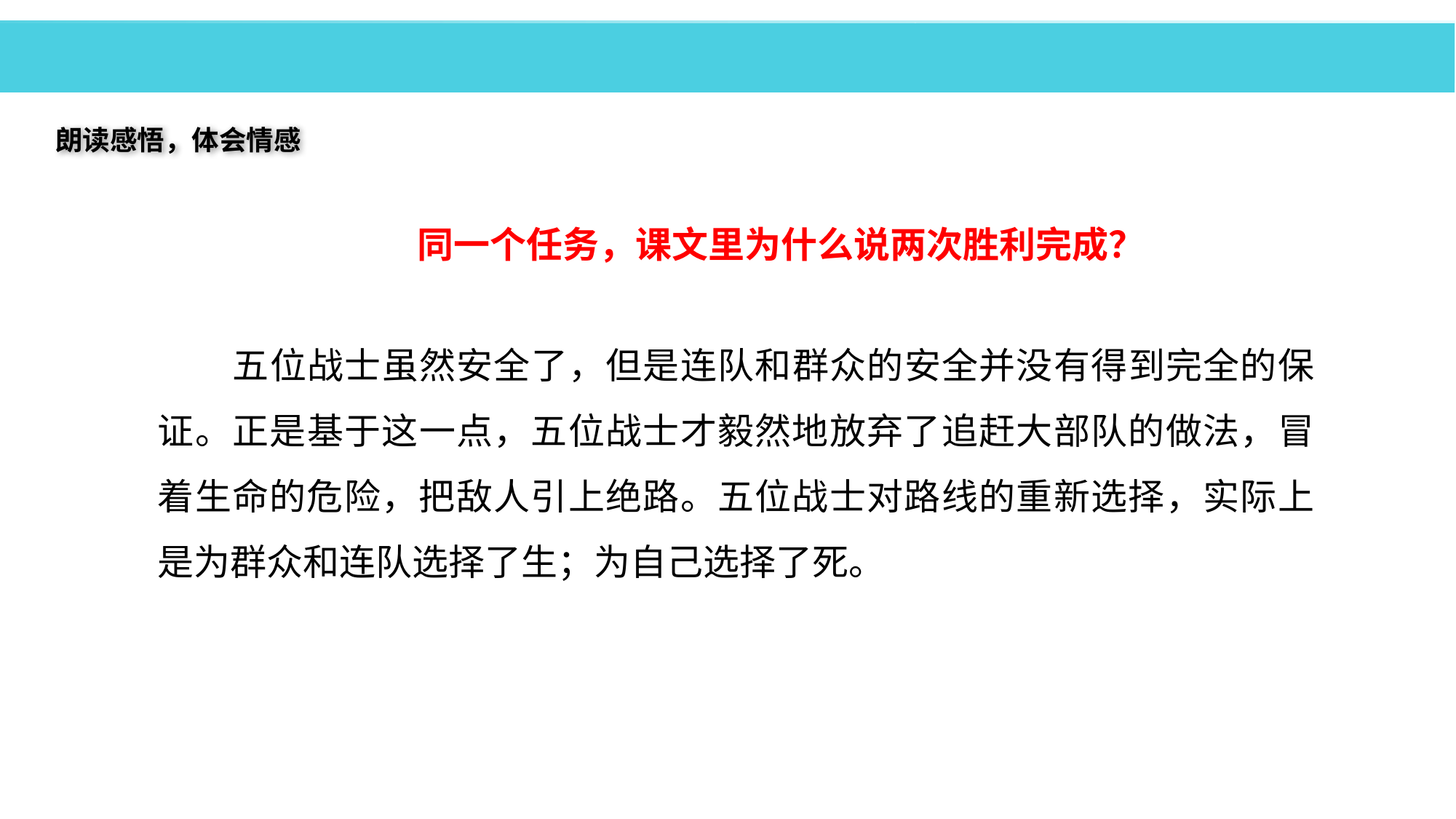

朗读感悟，体会情感
同一个任务，课文里为什么说两次胜利完成？
五位战士虽然安全了，但是连队和群众的安全并没有得到完全的保证。正是基于这一点，五位战士才毅然地放弃了追赶大部队的做法，冒着生命的危险，把敌人引上绝路。五位战士对路线的重新选择，实际上是为群众和连队选择了生；为自己选择了死。